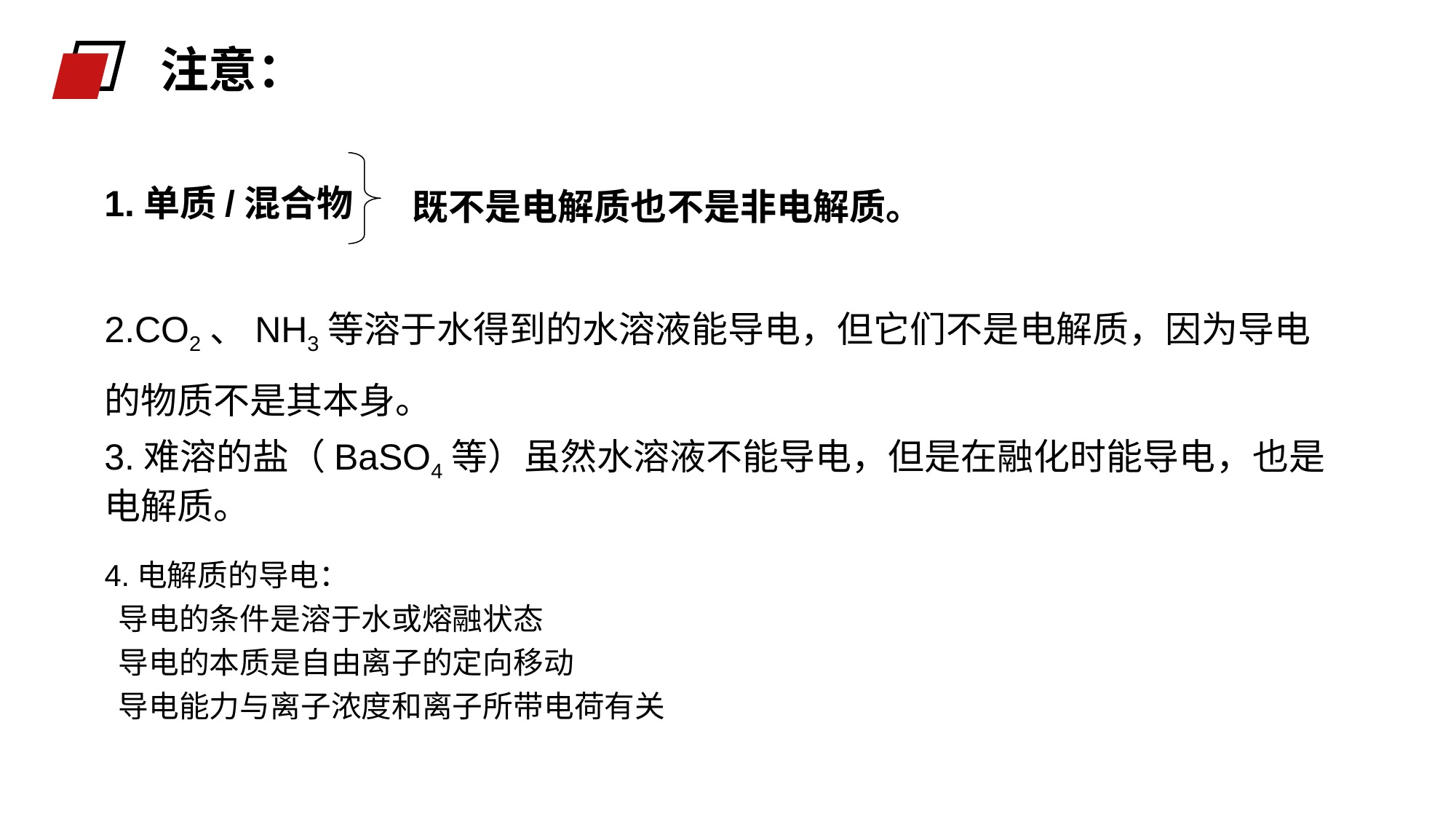

注意：

1.单质/混合物
既不是电解质也不是非电解质。
2.CO2、NH3等溶于水得到的水溶液能导电，但它们不是电解质，因为导电的物质不是其本身。
3.难溶的盐（BaSO4等）虽然水溶液不能导电，但是在融化时能导电，也是电解质。
4.电解质的导电：
 导电的条件是溶于水或熔融状态
 导电的本质是自由离子的定向移动
 导电能力与离子浓度和离子所带电荷有关